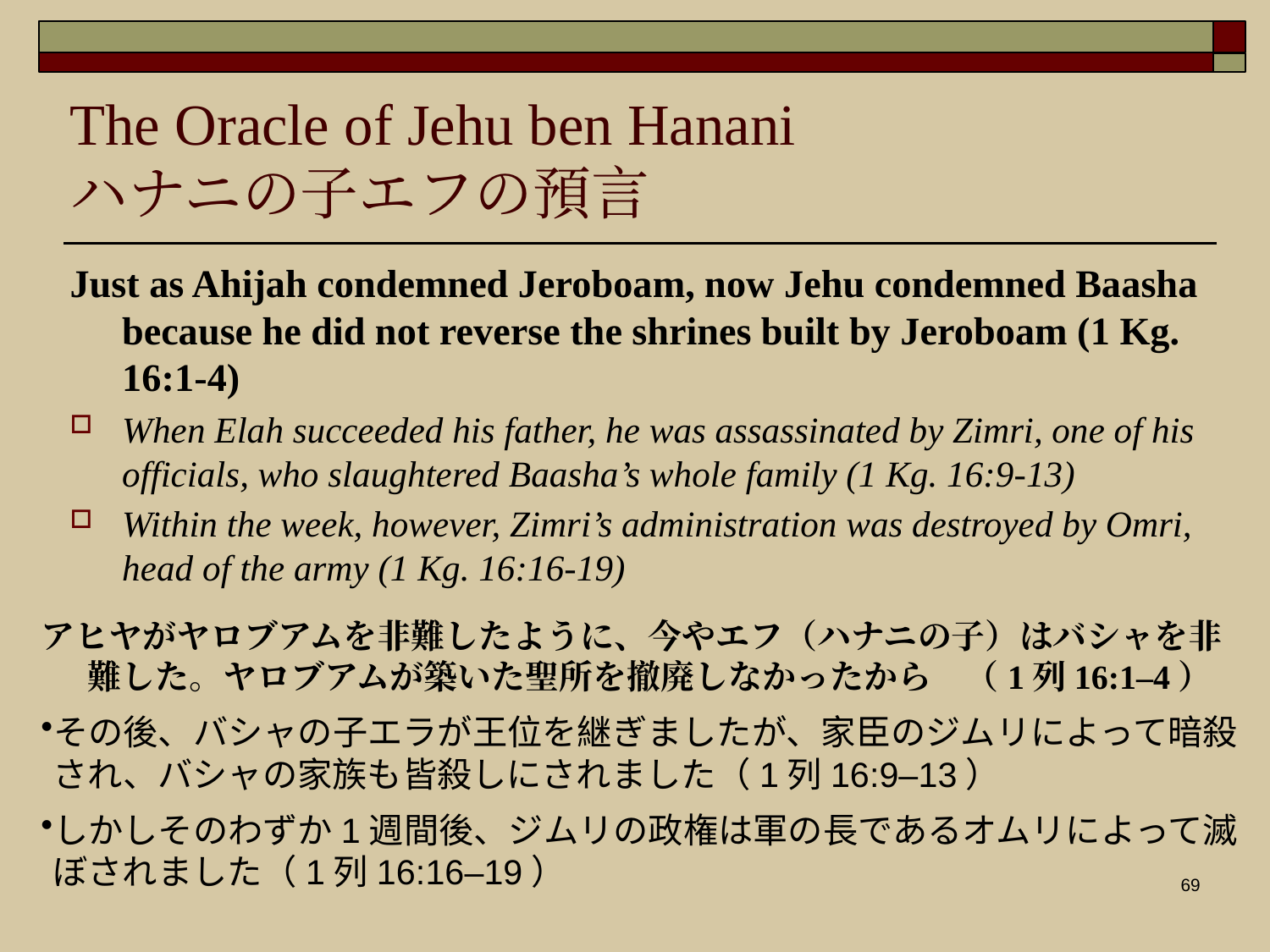

The Oracle of Jehu ben Hanani
ハナニの子エフの預言
Just as Ahijah condemned Jeroboam, now Jehu condemned Baasha because he did not reverse the shrines built by Jeroboam (1 Kg. 16:1-4)
When Elah succeeded his father, he was assassinated by Zimri, one of his officials, who slaughtered Baasha’s whole family (1 Kg. 16:9-13)
Within the week, however, Zimri’s administration was destroyed by Omri, head of the army (1 Kg. 16:16-19)
アヒヤがヤロブアムを非難したように、今やエフ（ハナニの子）はバシャを非難した。ヤロブアムが築いた聖所を撤廃しなかったから　（1列16:1–4）
その後、バシャの子エラが王位を継ぎましたが、家臣のジムリによって暗殺され、バシャの家族も皆殺しにされました（1列16:9–13）
しかしそのわずか1週間後、ジムリの政権は軍の長であるオムリによって滅ぼされました（1列16:16–19）
69